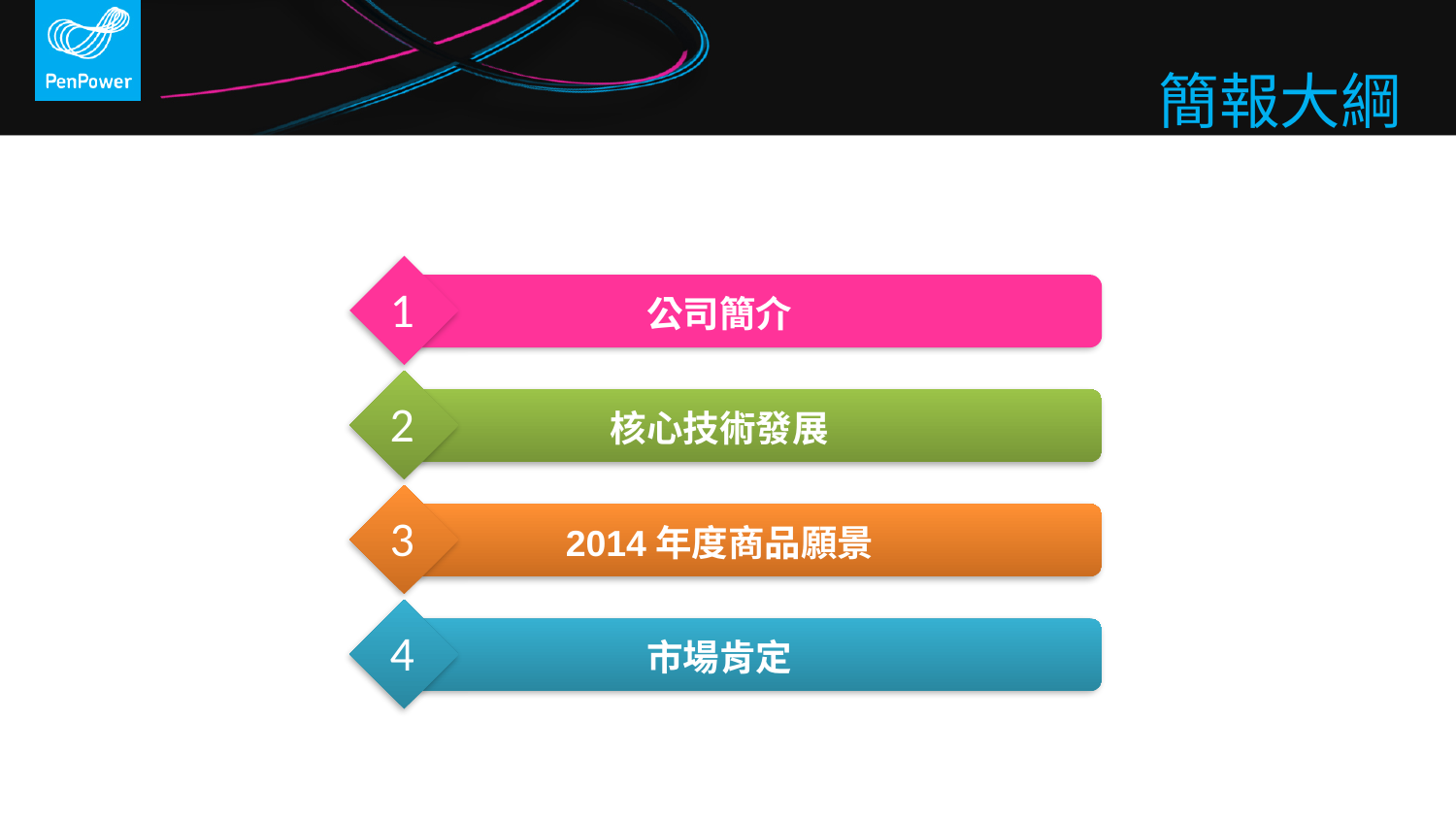

簡報大綱

1

公司簡介

2

核心技術發展

3

2014年度商品願景

4

市場肯定